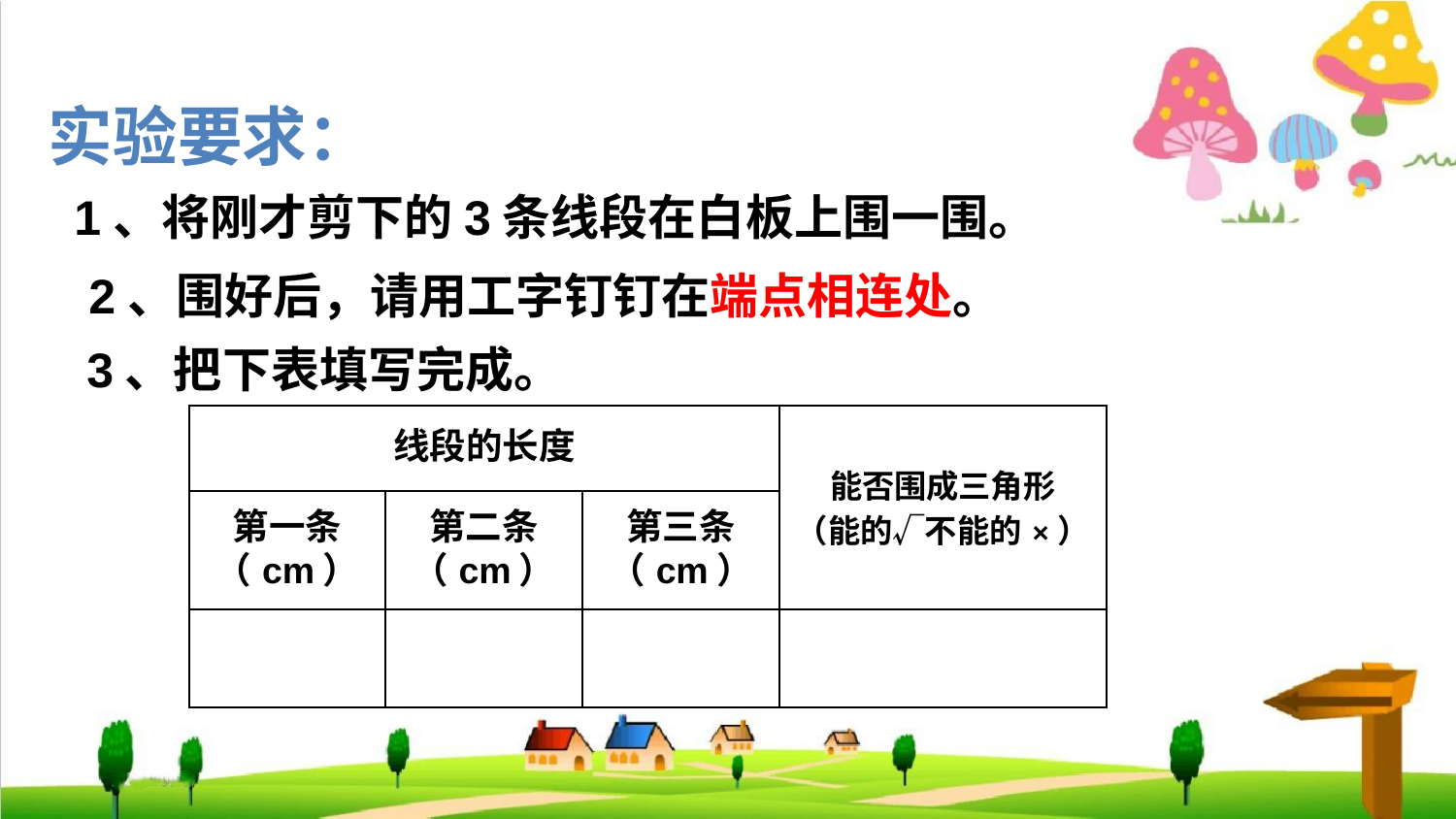

实验要求：
1、将刚才剪下的3条线段在白板上围一围。
2、围好后，请用工字钉钉在端点相连处。
3、把下表填写完成。
| 线段的长度 |  |  | 能否围成三角形 （能的√不能的×） |
| --- | --- | --- | --- |
| 第一条（cm） | 第二条（cm） | 第三条（cm） |  |
|  |  |  |  |